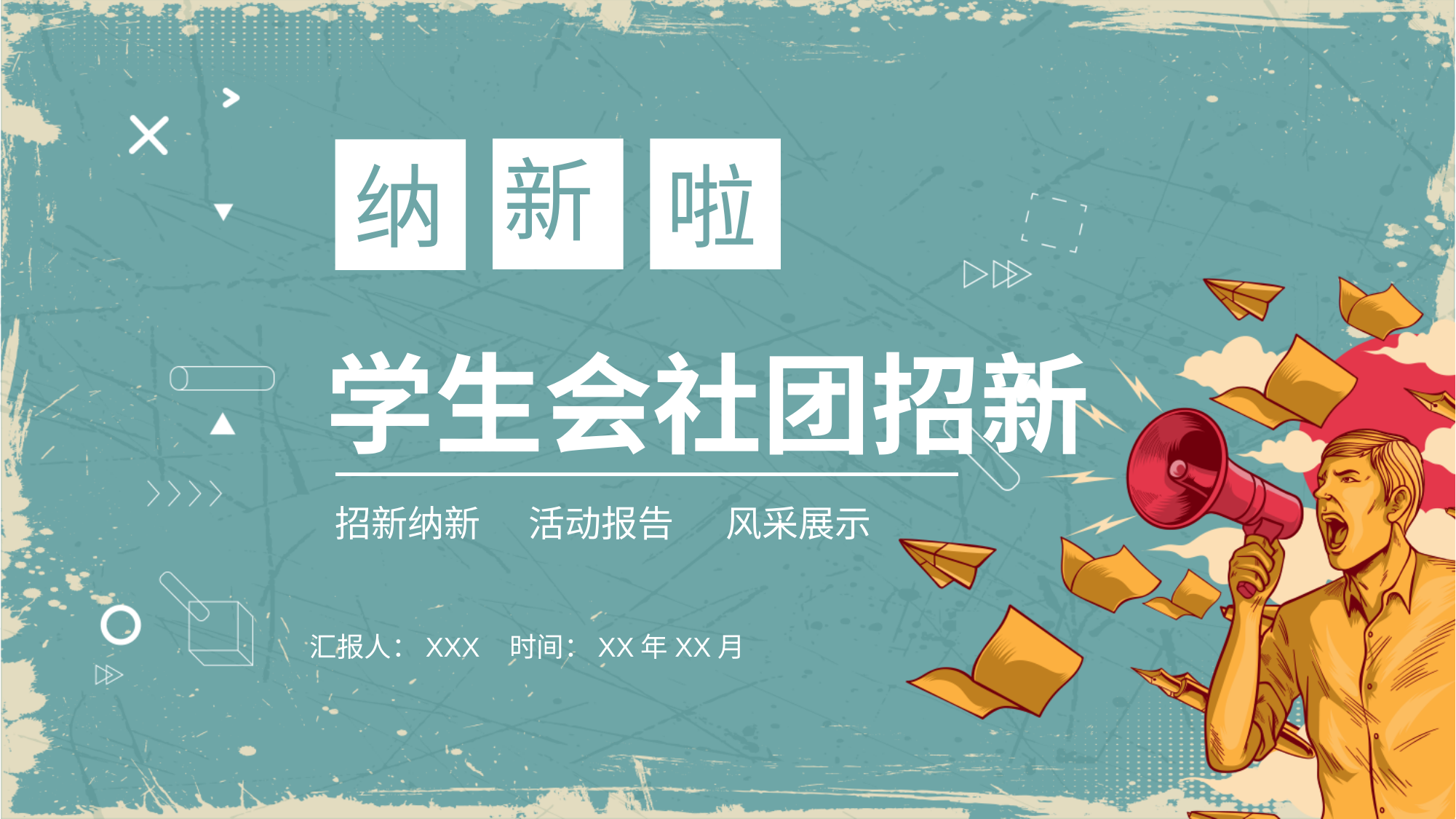

新

纳
啦
学生会社团招新
招新纳新
活动报告
风采展示
汇报人：XXX   时间：XX年XX月